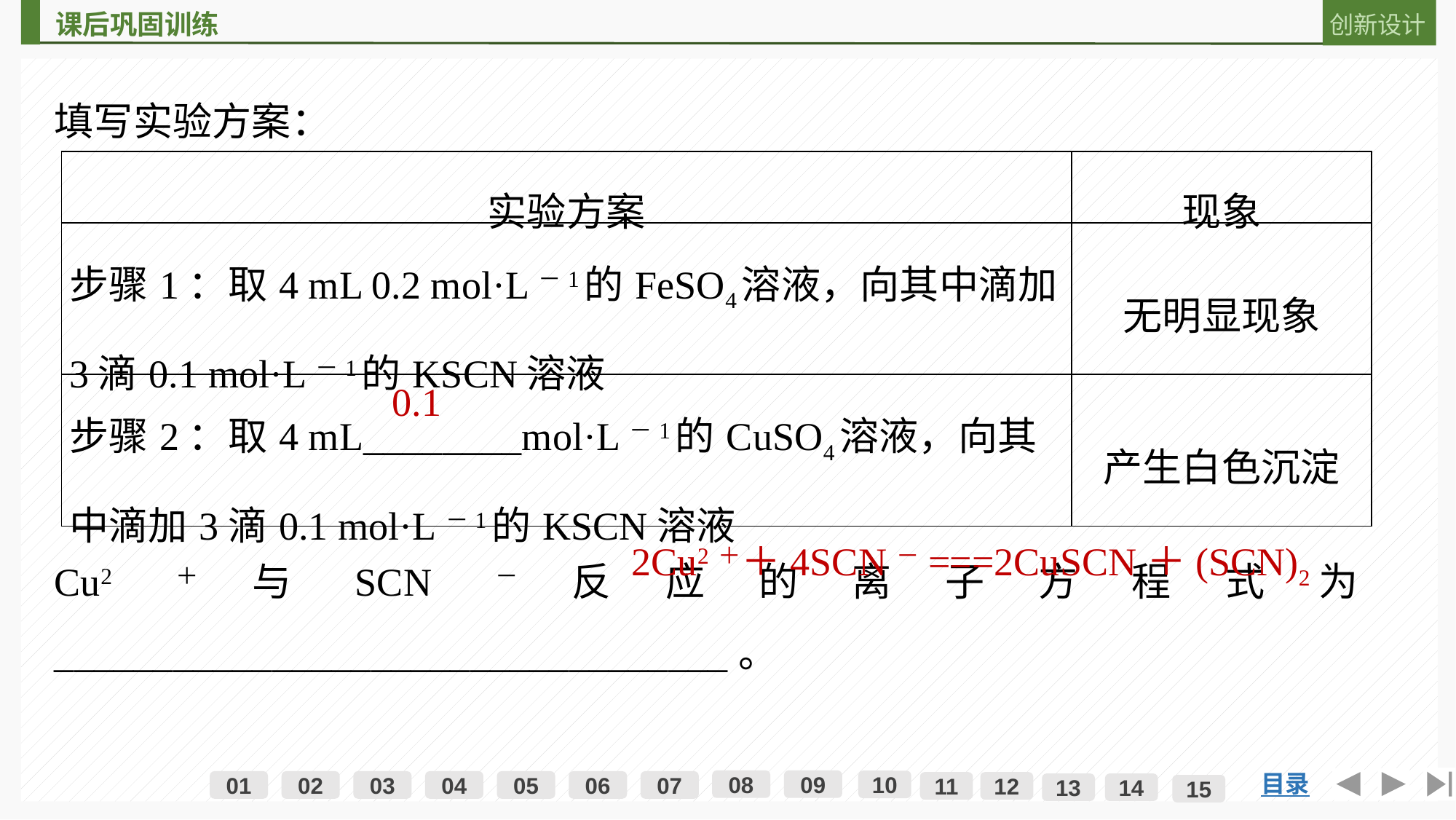

填写实验方案：
| 实验方案 | 现象 |
| --- | --- |
| 步骤1：取4 mL 0.2 mol·L－1的FeSO4溶液，向其中滴加3滴0.1 mol·L－1的KSCN溶液 | 无明显现象 |
| 步骤2：取4 mL\_\_\_\_\_\_\_\_mol·L－1的CuSO4溶液，向其中滴加3滴0.1 mol·L－1的KSCN溶液 | 产生白色沉淀 |
0.1
Cu2＋与SCN－反应的离子方程式为__________________________________。
2Cu2＋＋4SCN－===2CuSCN＋(SCN)2